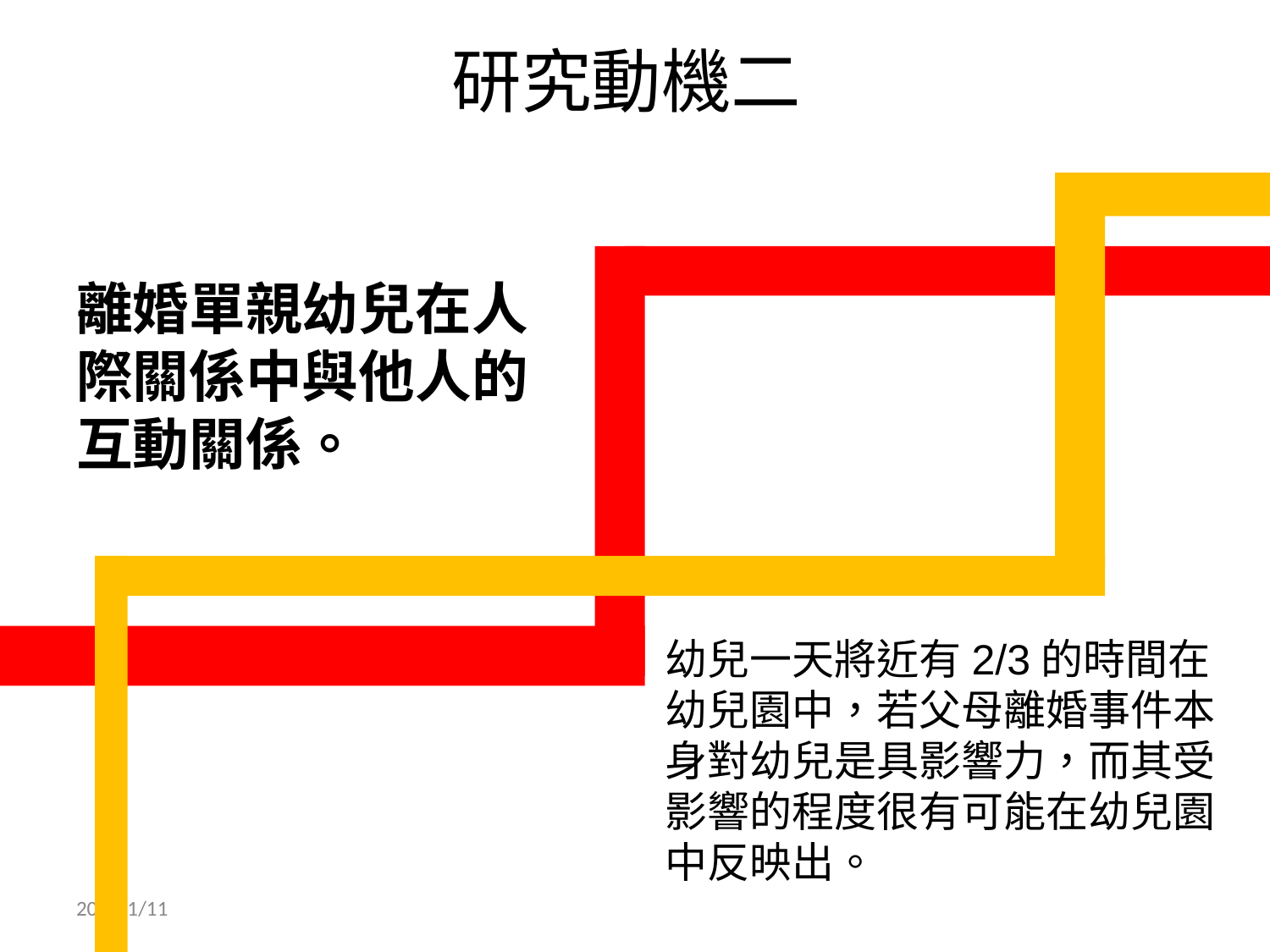

# 研究動機二

離婚單親幼兒在人際關係中與他人的互動關係。

幼兒一天將近有2/3的時間在幼兒園中，若父母離婚事件本身對幼兒是具影響力，而其受影響的程度很有可能在幼兒園中反映出。
2016/1/11